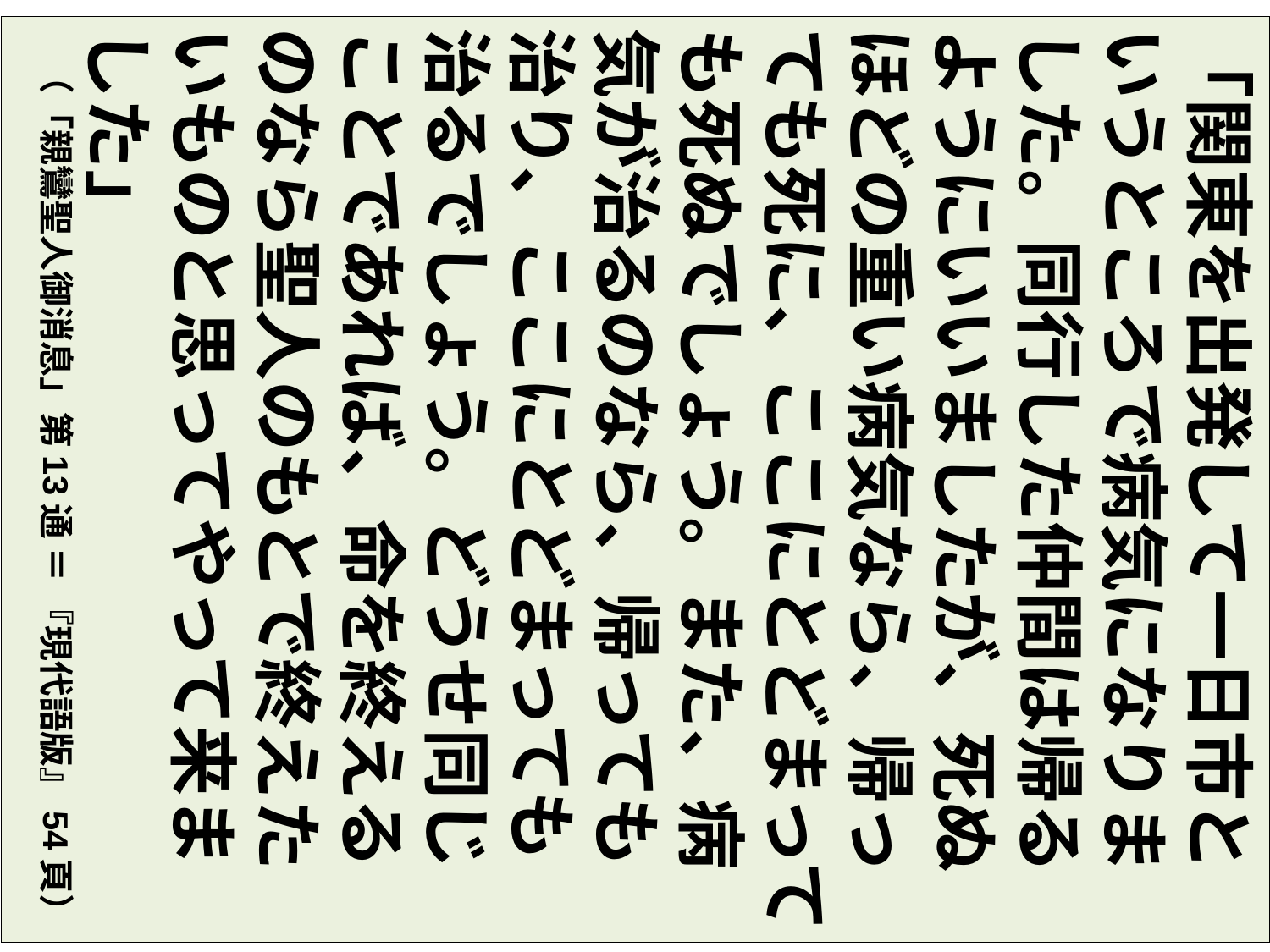

「関東を出発して一日市というところで病気になりました。同行した仲間は帰るようにいいましたが、死ぬほどの重い病気なら、帰っても死に、ここにとどまっても死ぬでしょう。また、病気が治るのなら、帰っても治り、ここにとどまっても治るでしょう。どうせ同じことであれば、命を終えるのなら聖人のもとで終えたいものと思ってやって来ました」
（「親鸞聖人御消息」第13通 ＝ 『現代語版』54頁）